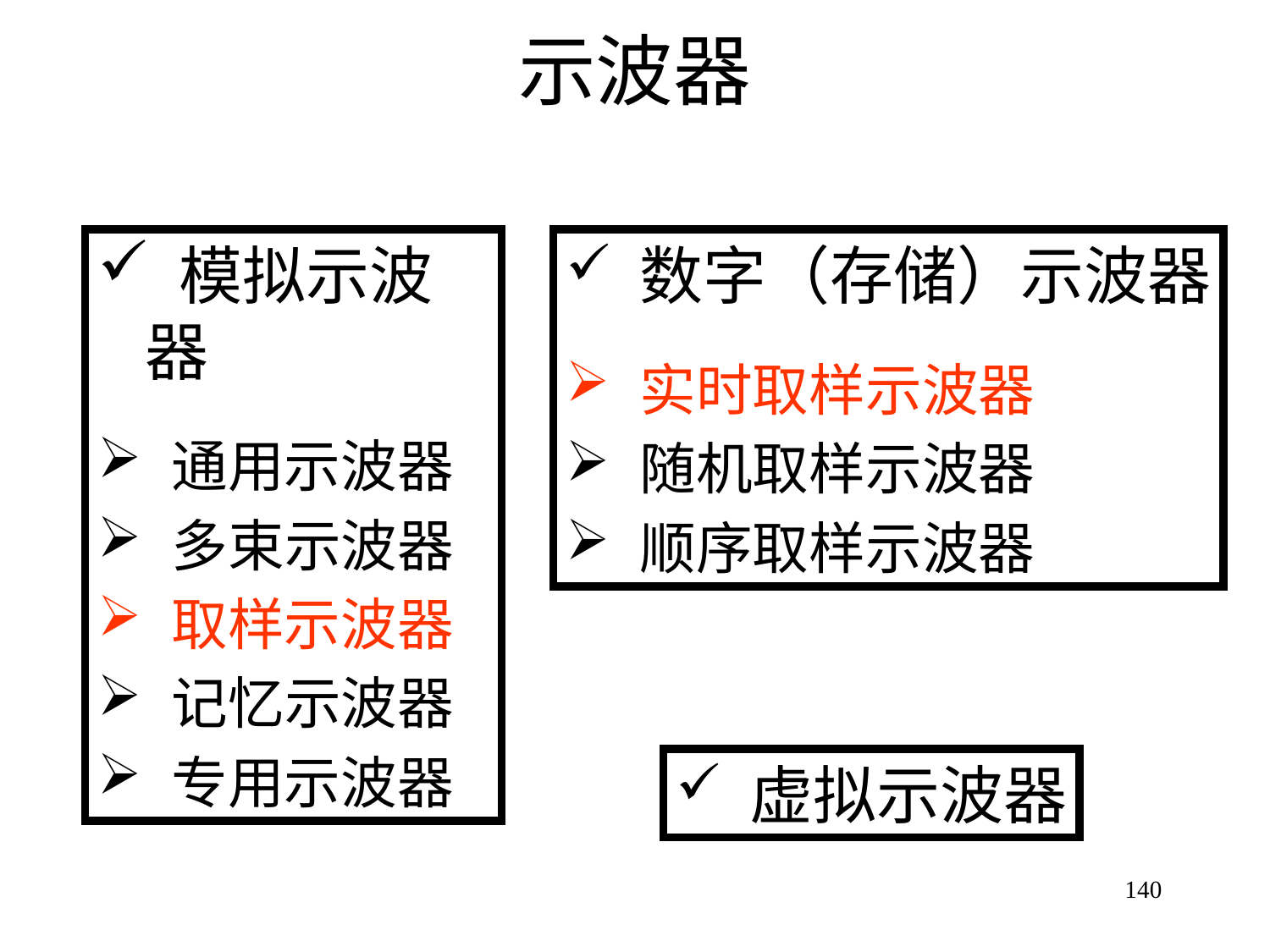

# 示波器
 模拟示波器
 通用示波器
 多束示波器
 取样示波器
 记忆示波器
 专用示波器
 数字（存储）示波器
 实时取样示波器
 随机取样示波器
 顺序取样示波器
 虚拟示波器
140